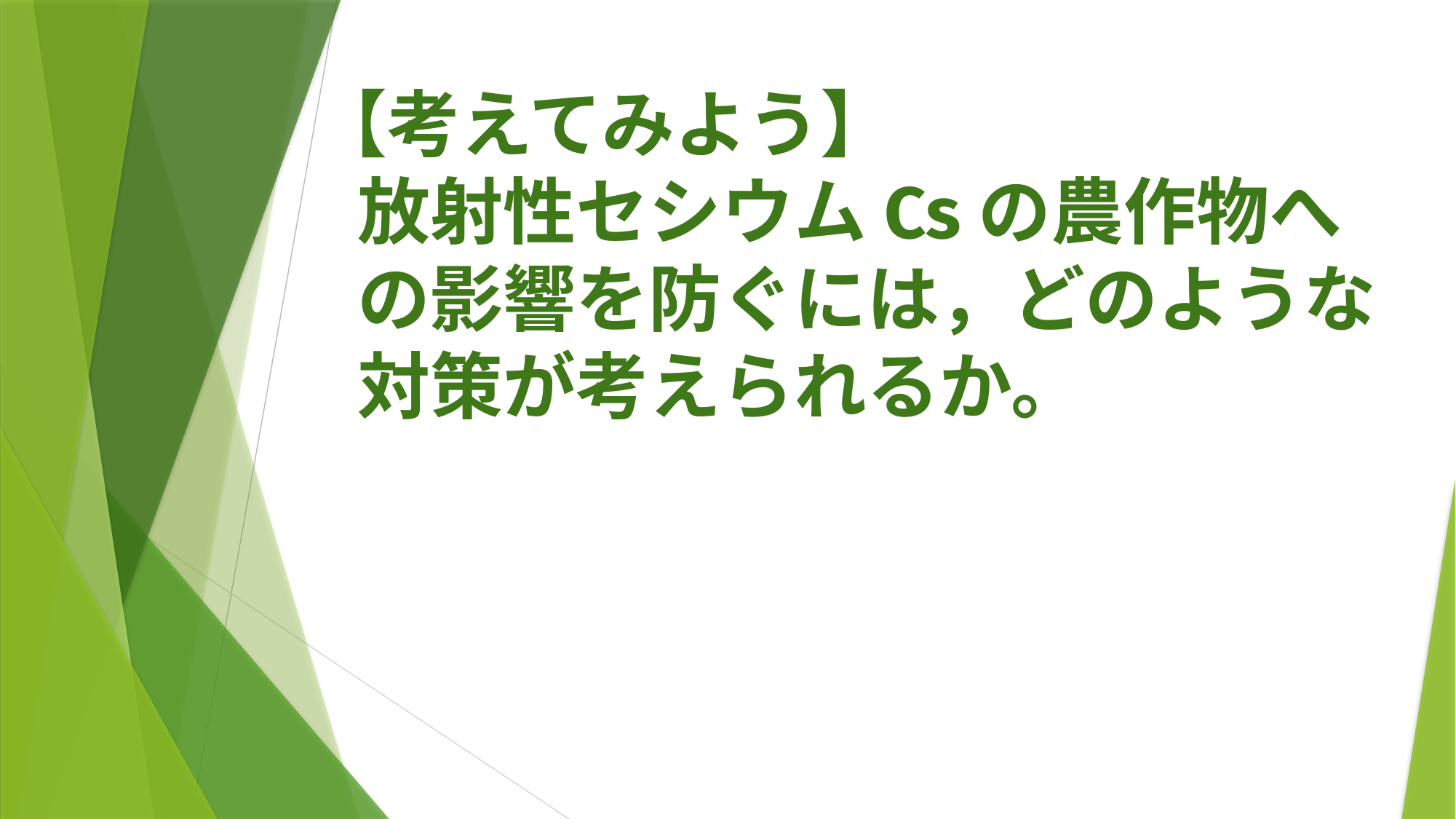

# 【考えてみよう】 放射性セシウムCsの農作物への影響を防ぐには，どのような対策が考えられるか。